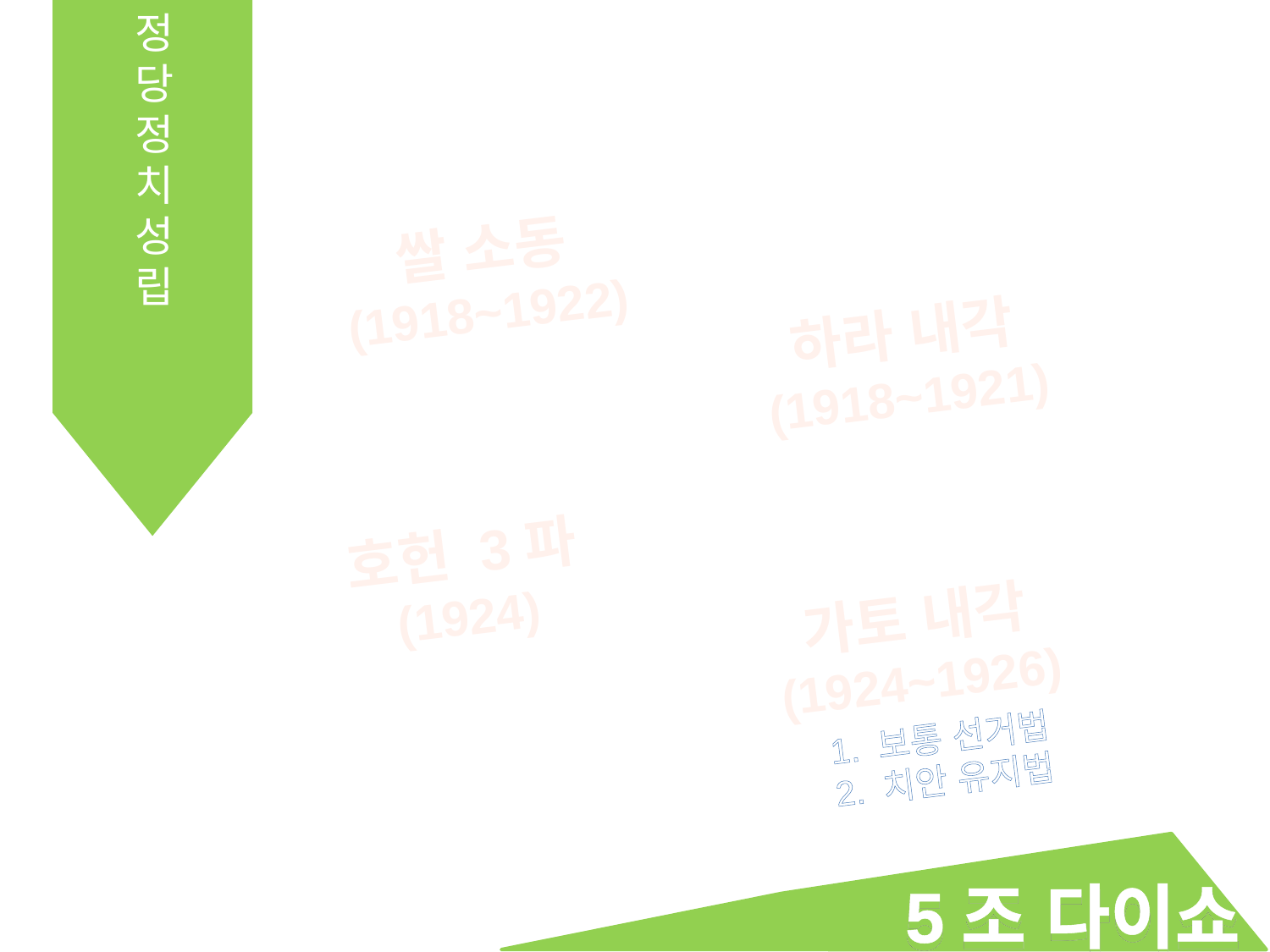

정당정치 성립
쌀 소동
(1918~1922)
하라 내각
(1918~1921)
호헌 3파
(1924)
가토 내각
(1924~1926)
1. 보통 선거법
2. 치안 유지법